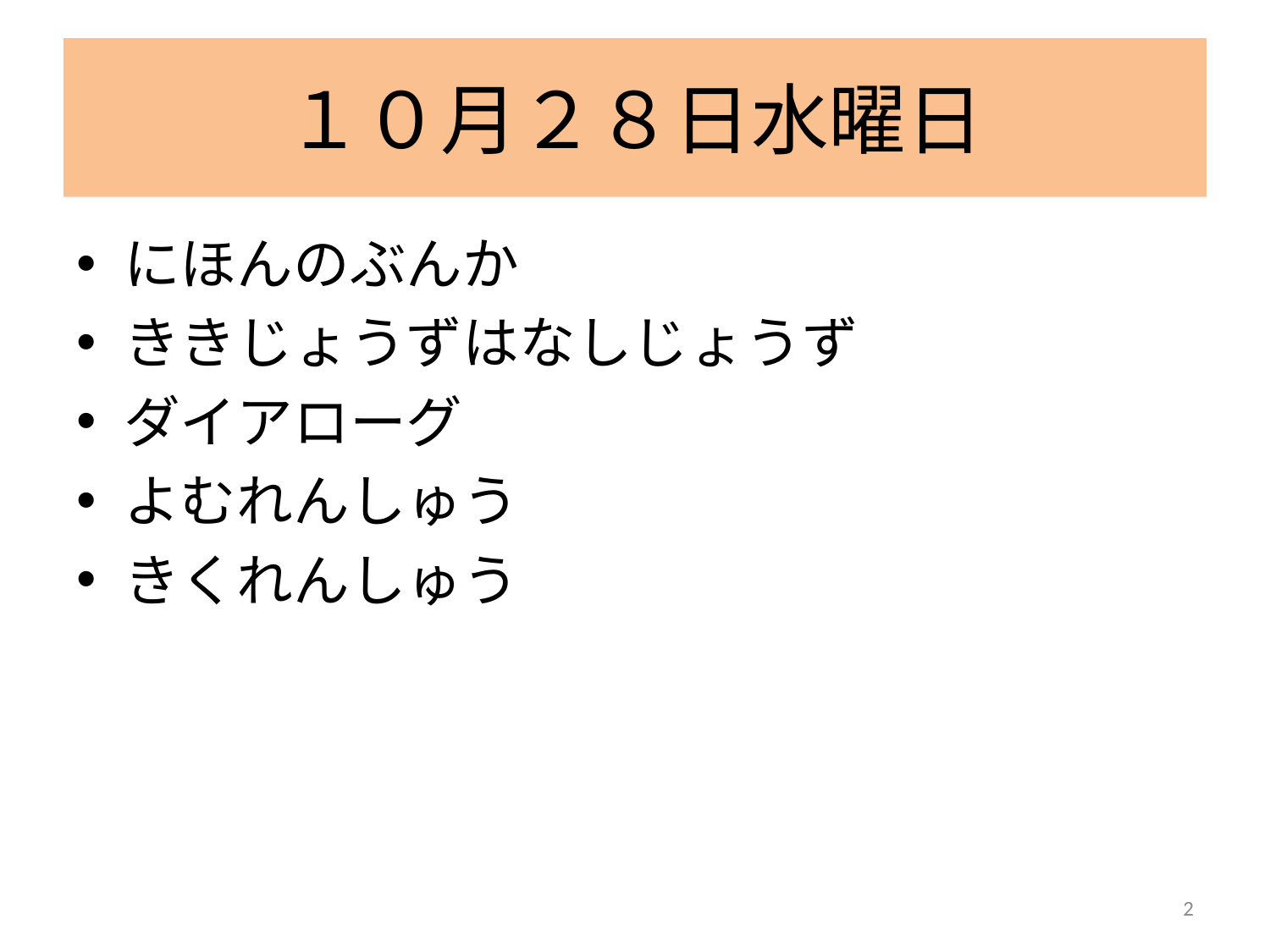

# １０月２８日水曜日
にほんのぶんか
ききじょうずはなしじょうず
ダイアローグ
よむれんしゅう
きくれんしゅう
2